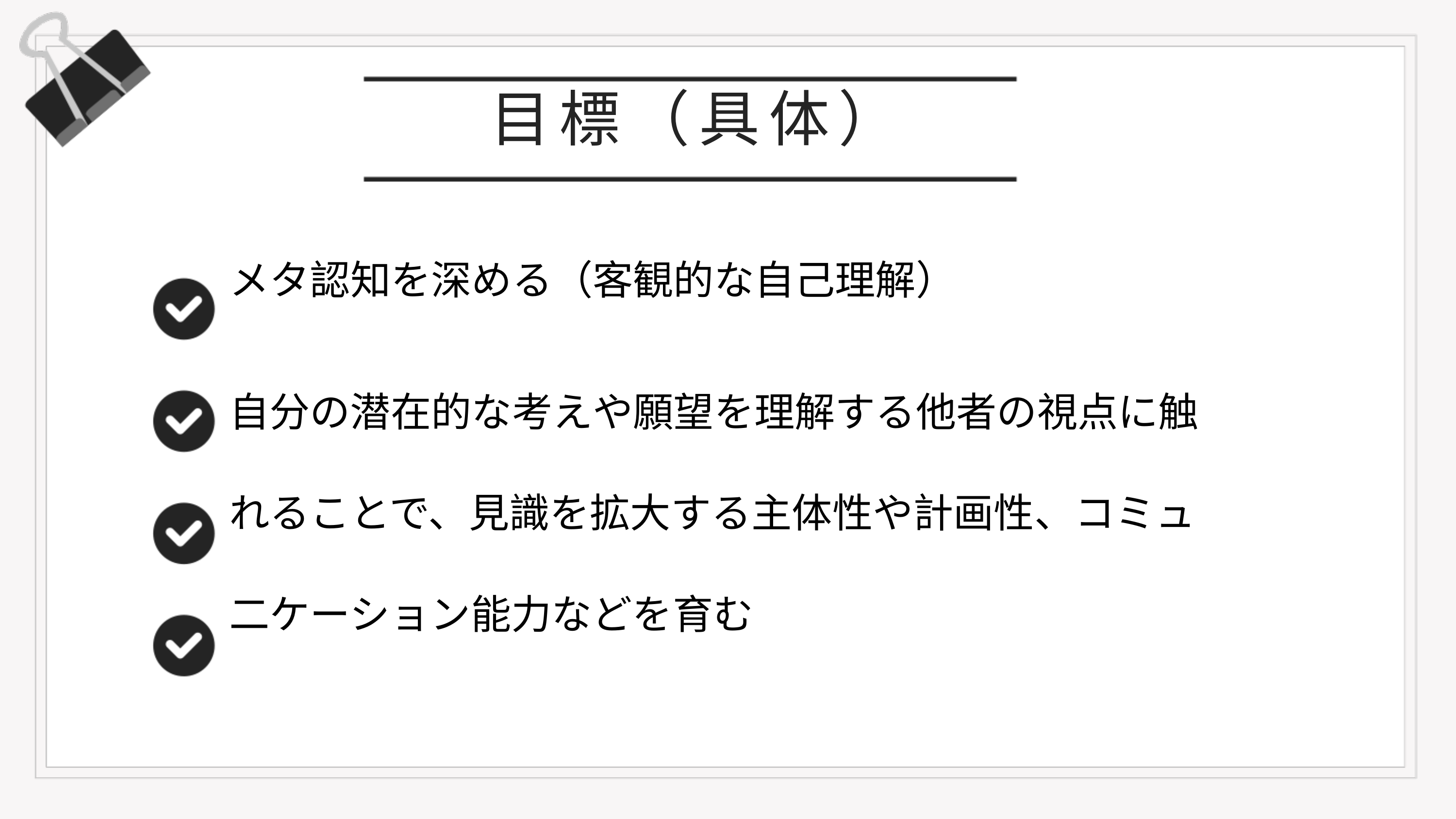

⽬標（具体）
02
メタ認知を深める（客観的な自己理解）
自分の潜在的な考えや願望を理解する他者の視点に触れることで、見識を拡大する主体性や計画性、コミュ二ケーション能力などを育む